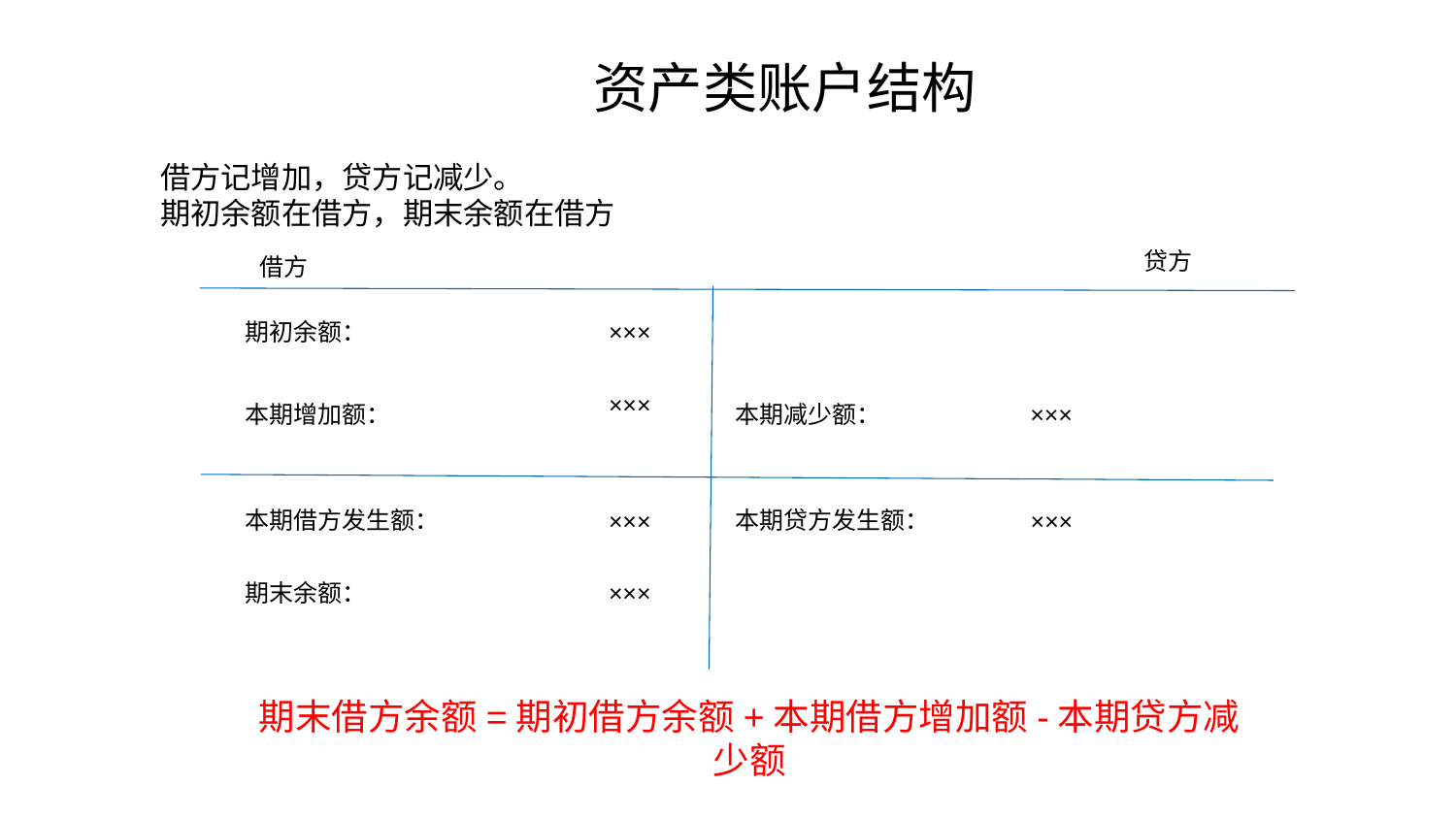

# 资产类账户结构
借方记增加，贷方记减少。
期初余额在借方，期末余额在借方
贷方
借方
期初余额：
×××
×××
本期增加额：
本期减少额：
×××
本期借方发生额：
本期贷方发生额：
×××
×××
期末余额：
×××
期末借方余额=期初借方余额+本期借方增加额-本期贷方减少额